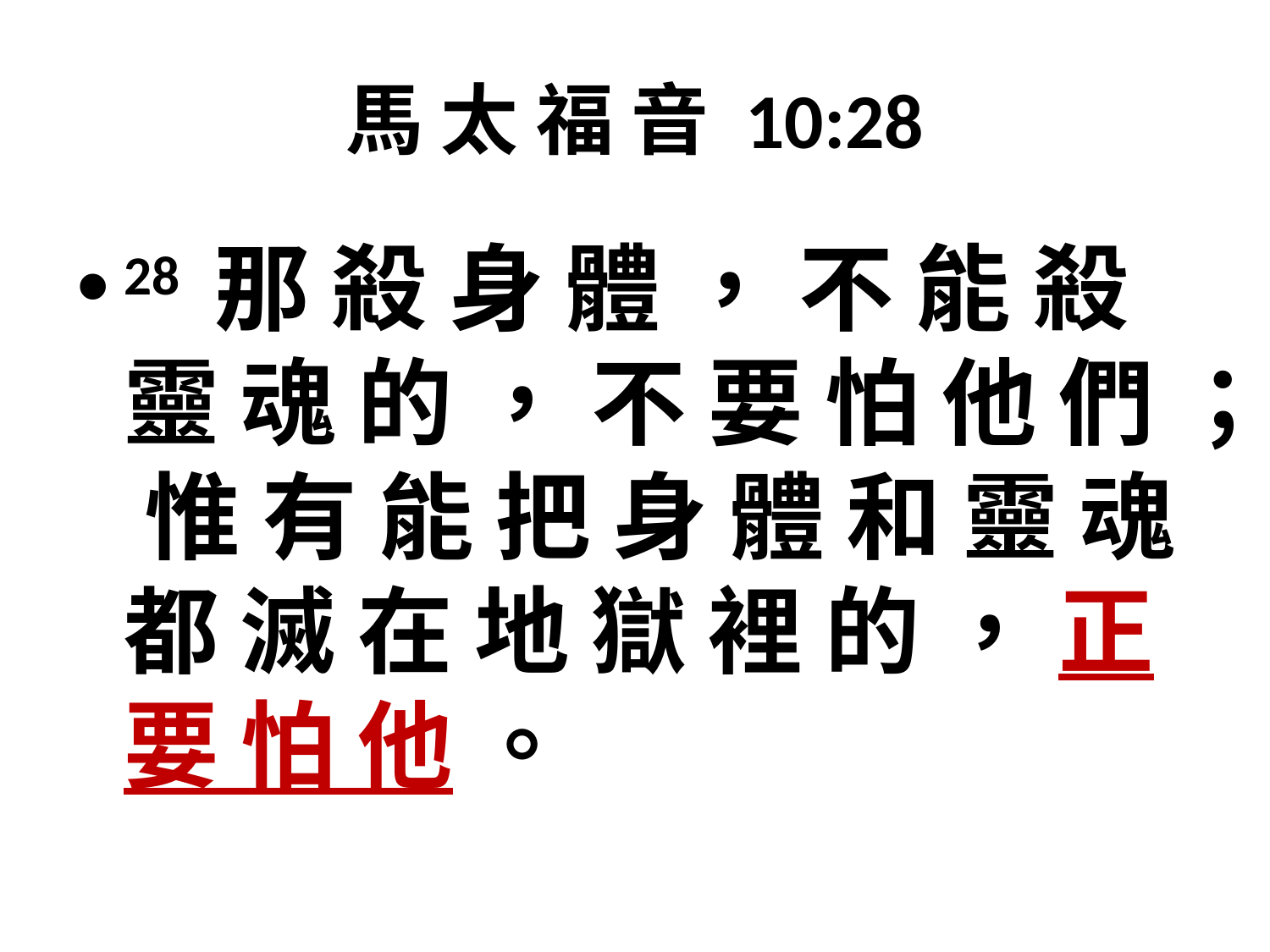

# 馬 太 福 音 10:28
28 那 殺 身 體 ， 不 能 殺 靈 魂 的 ， 不 要 怕 他 們 ； 惟 有 能 把 身 體 和 靈 魂 都 滅 在 地 獄 裡 的 ， 正 要 怕 他 。